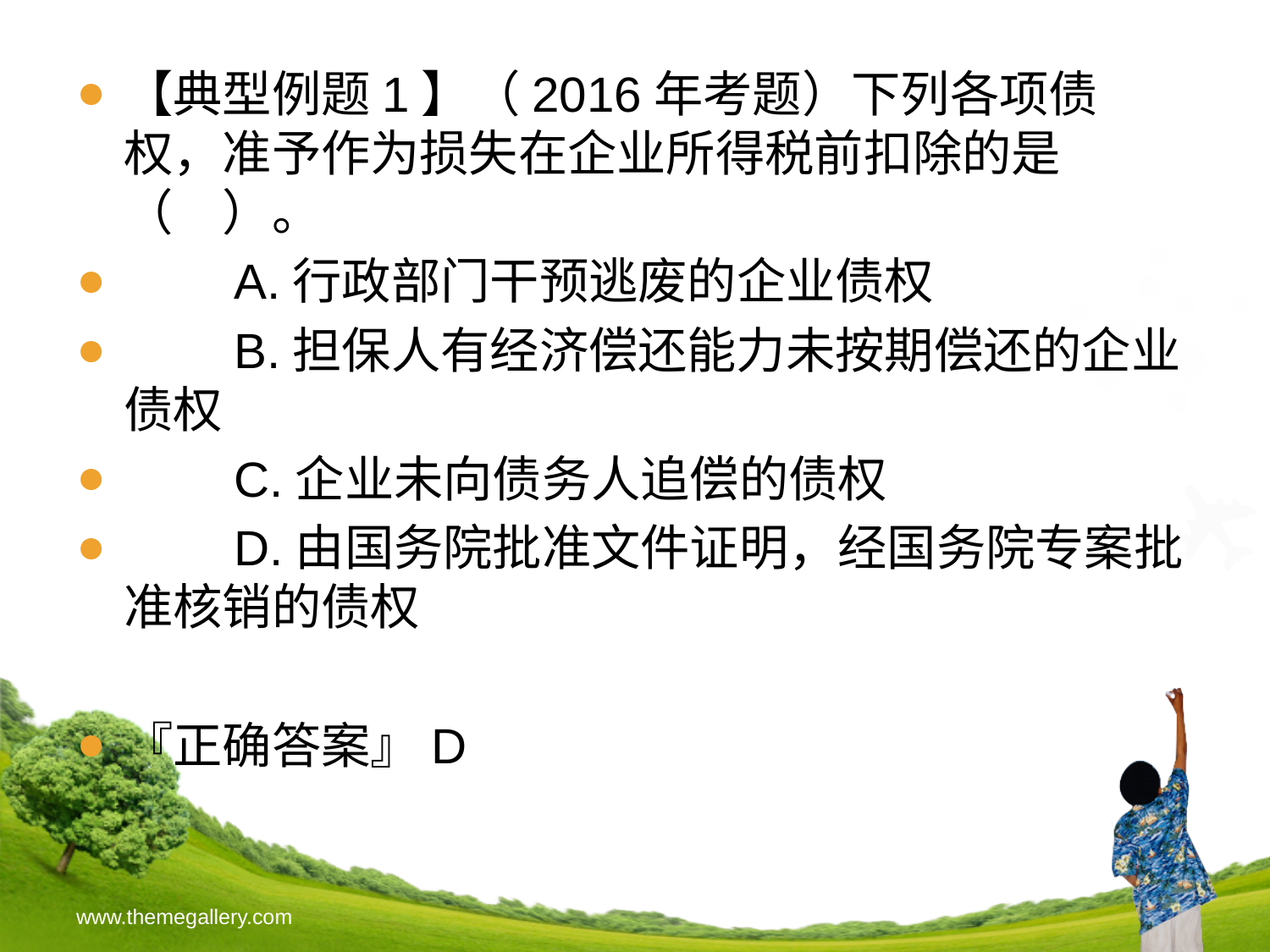

【典型例题1】（2016年考题）下列各项债权，准予作为损失在企业所得税前扣除的是（　）。
　　A.行政部门干预逃废的企业债权
　　B.担保人有经济偿还能力未按期偿还的企业债权
　　C.企业未向债务人追偿的债权
　　D.由国务院批准文件证明，经国务院专案批准核销的债权

『正确答案』D

www.themegallery.com